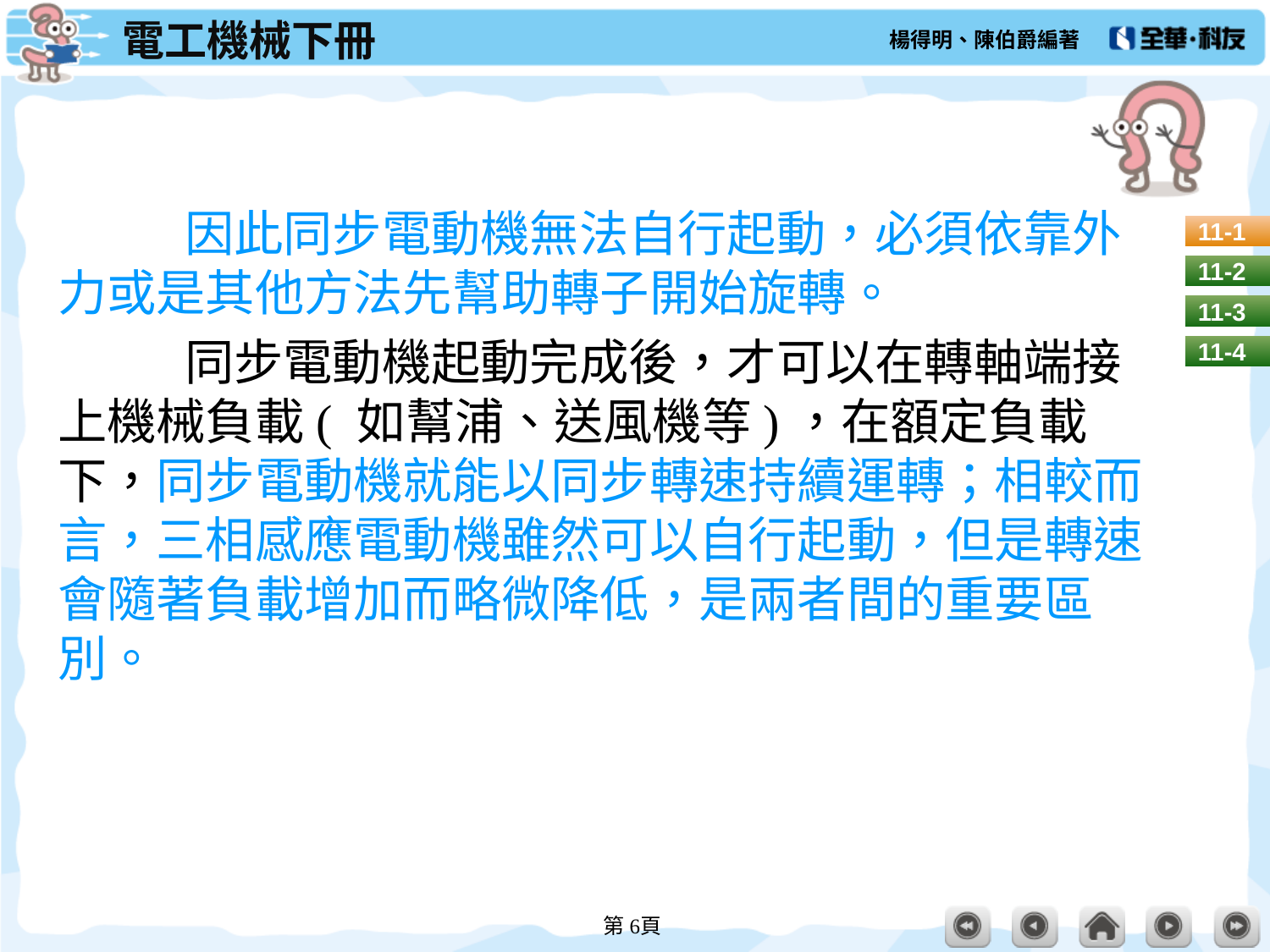

#
	因此同步電動機無法自行起動，必須依靠外力或是其他方法先幫助轉子開始旋轉。
	同步電動機起動完成後，才可以在轉軸端接上機械負載( 如幫浦、送風機等)，在額定負載下，同步電動機就能以同步轉速持續運轉；相較而言，三相感應電動機雖然可以自行起動，但是轉速會隨著負載增加而略微降低，是兩者間的重要區別。